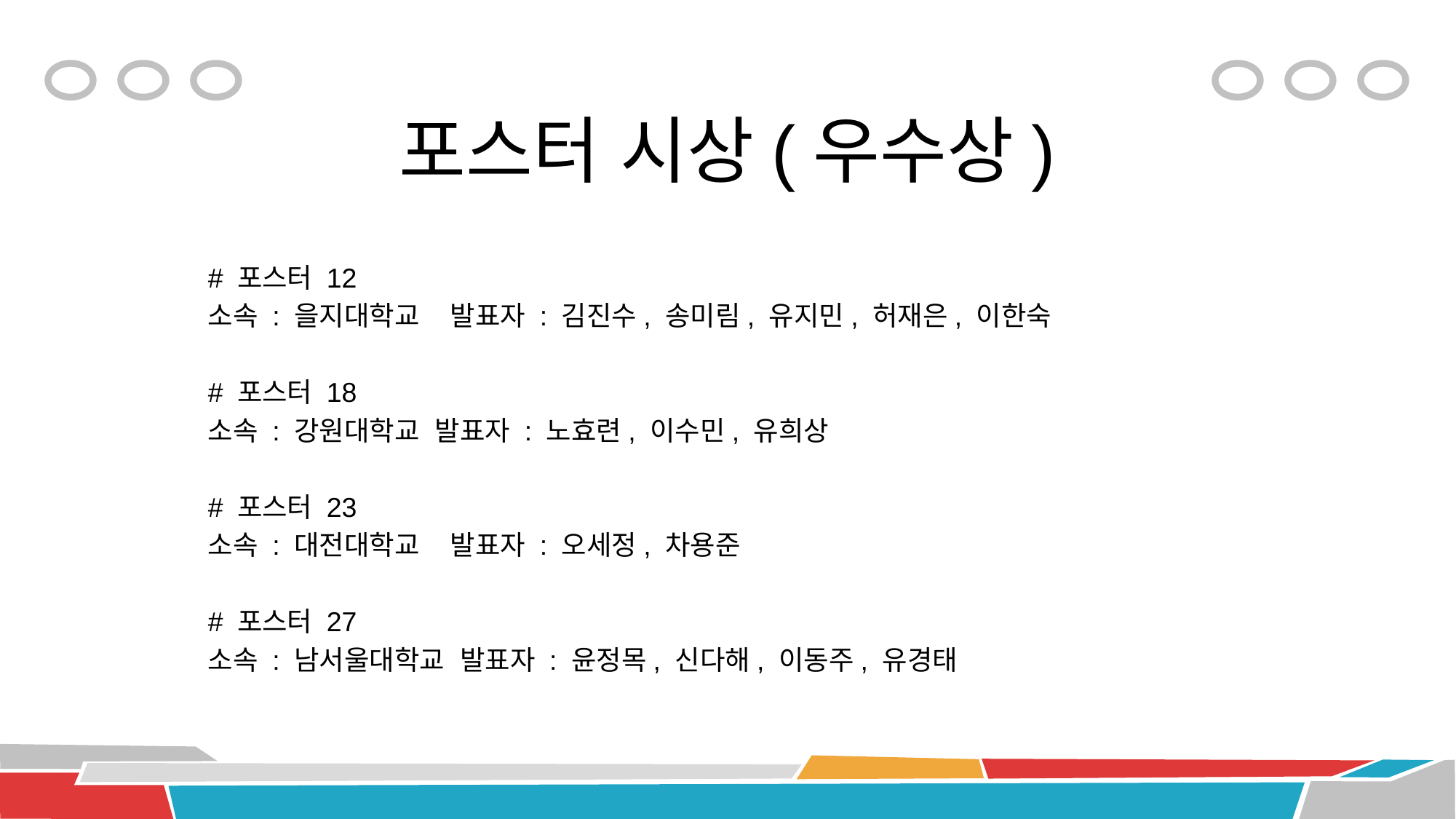

# 포스터 시상(우수상)
# 포스터 12
소속 : 을지대학교    발표자 : 김진수, 송미림, 유지민, 허재은, 이한숙

# 포스터 18
소속 : 강원대학교  발표자 : 노효련, 이수민, 유희상

# 포스터 23
소속 : 대전대학교    발표자 : 오세정, 차용준

# 포스터 27
소속 : 남서울대학교  발표자 : 윤정목, 신다해, 이동주, 유경태